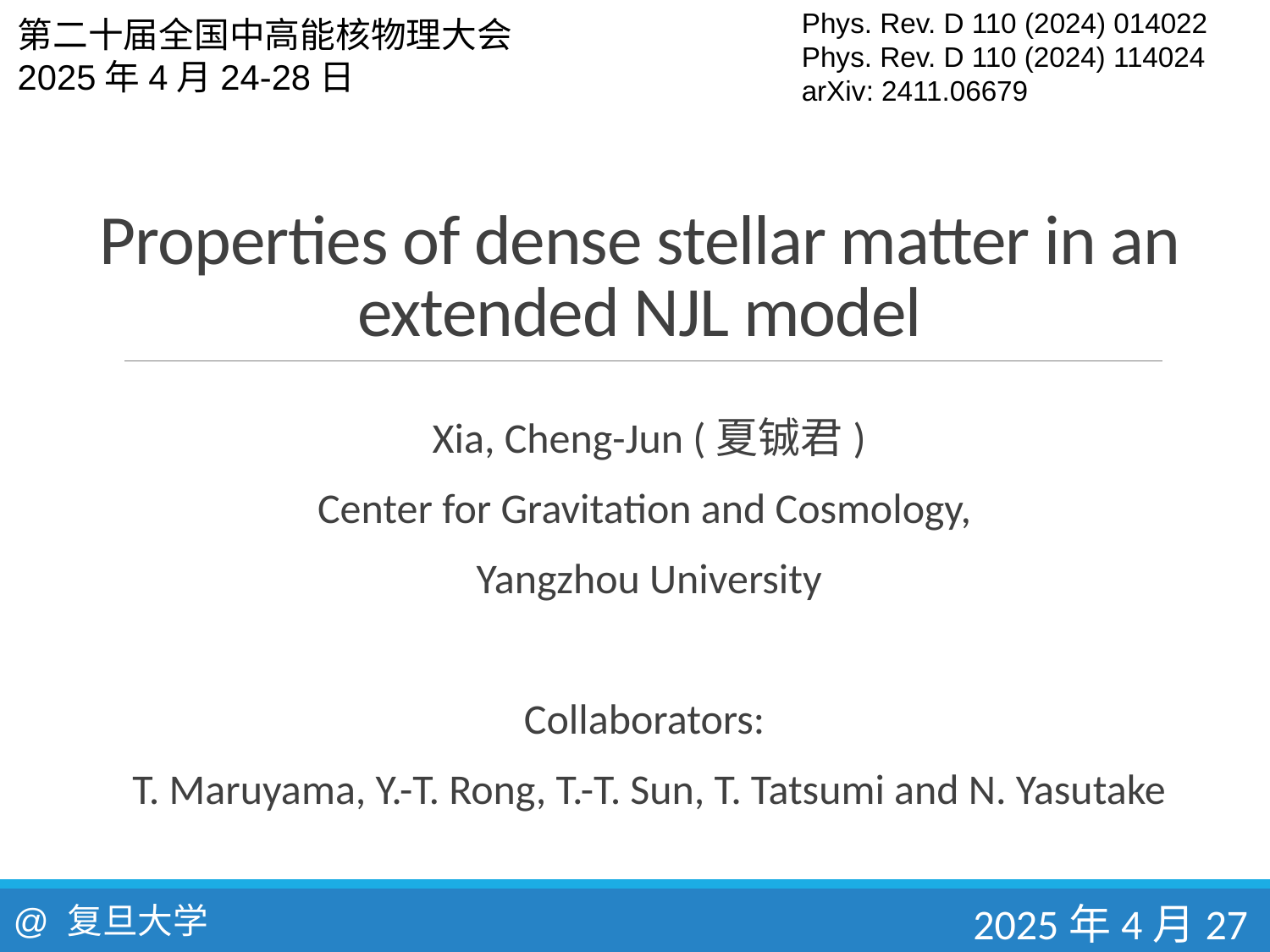

Phys. Rev. D 110 (2024) 014022
Phys. Rev. D 110 (2024) 114024
arXiv: 2411.06679
第二十届全国中高能核物理大会
2025年4月24-28日
# Properties of dense stellar matter in an extended NJL model
Xia, Cheng-Jun (夏铖君)
Center for Gravitation and Cosmology,
Yangzhou University

Collaborators:
T. Maruyama, Y.-T. Rong, T.-T. Sun, T. Tatsumi and N. Yasutake
2025年4月27日
@ 复旦大学